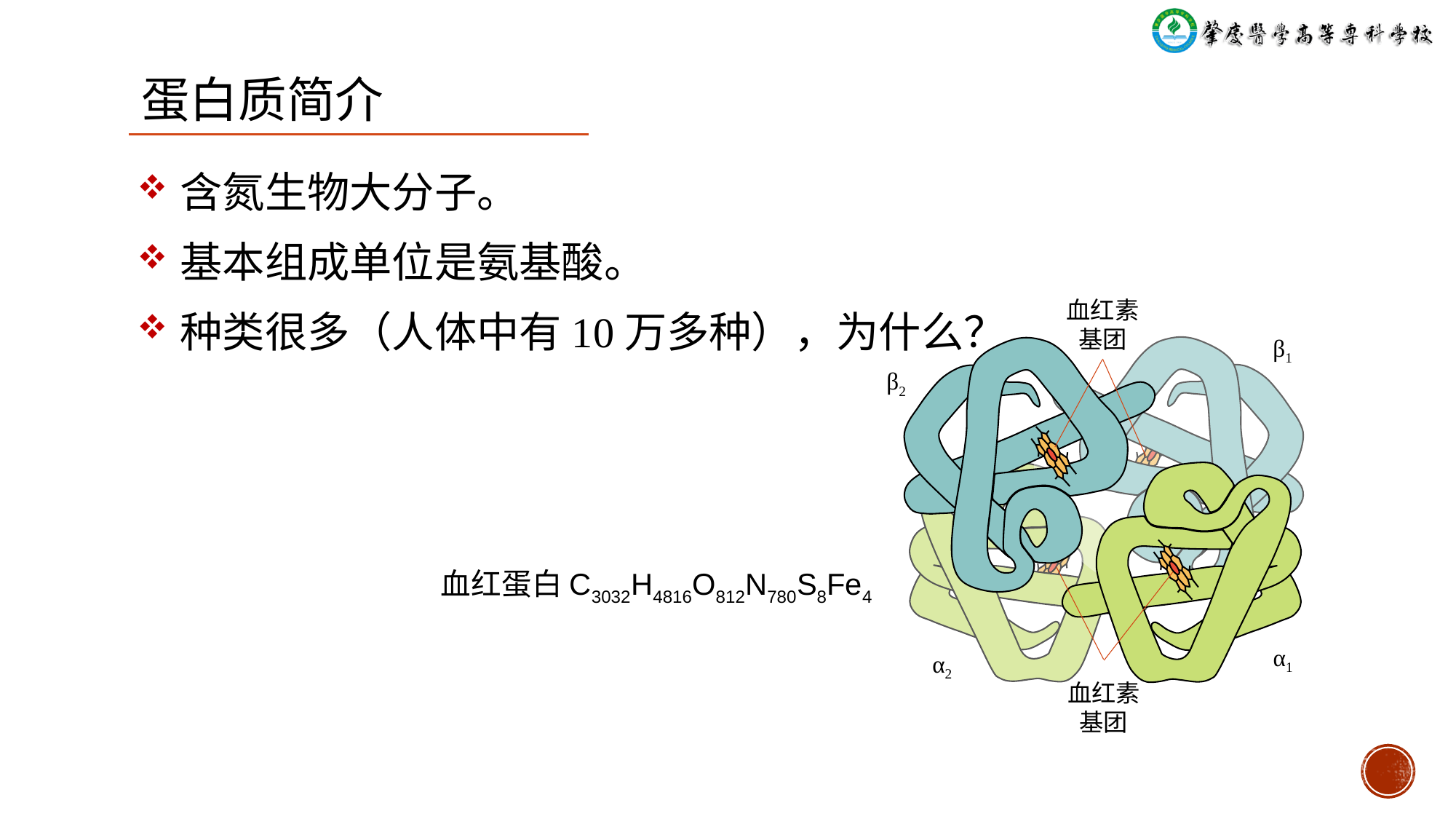

蛋白质简介
含氮生物大分子。
基本组成单位是氨基酸。
种类很多（人体中有10万多种），为什么？
血红素
基团

β1
β2
血红蛋白C3032H4816O812N780S8Fe4
α1
α2
血红素
基团